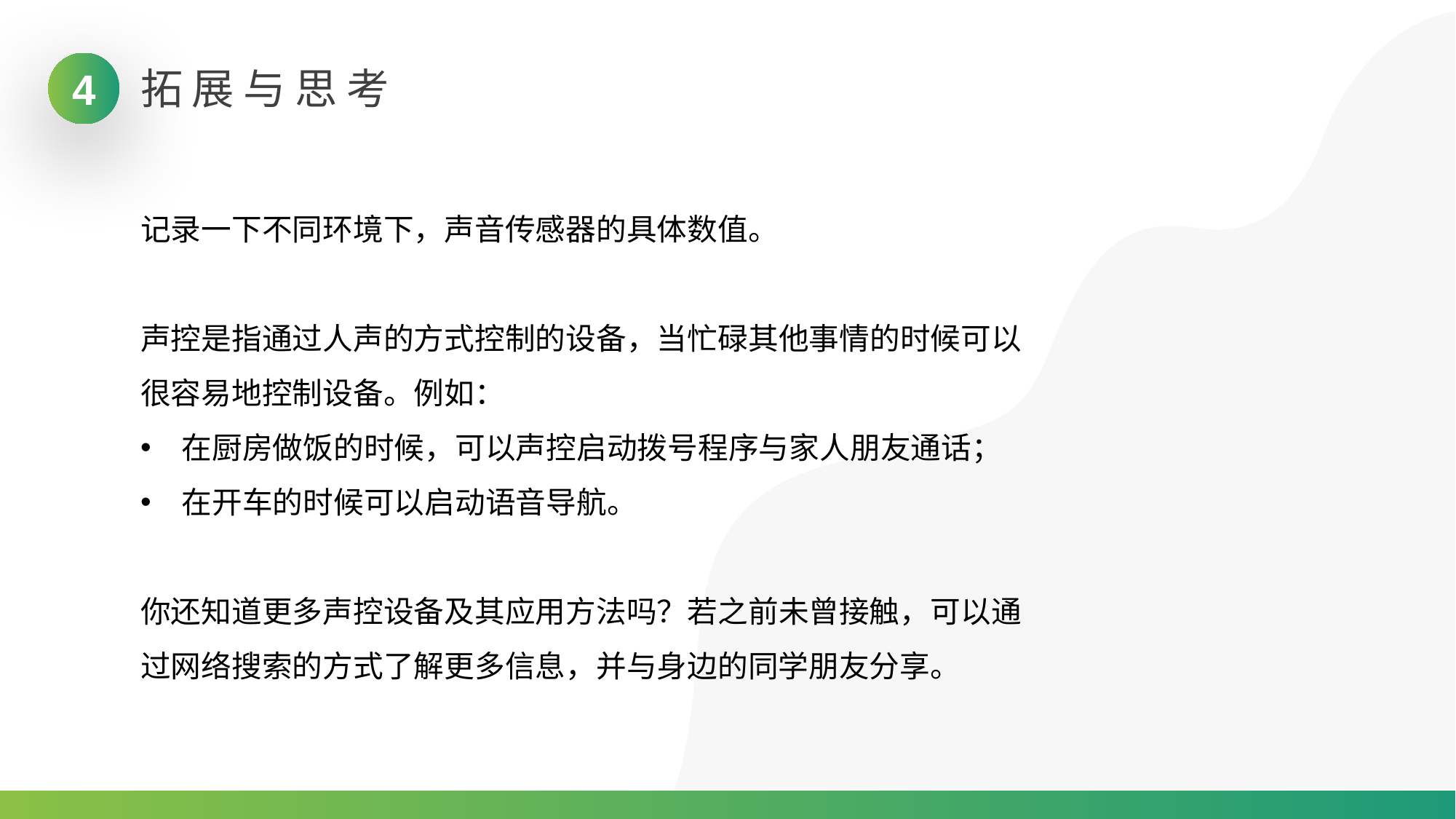

拓展与思考
4
记录一下不同环境下，声音传感器的具体数值。

声控是指通过人声的方式控制的设备，当忙碌其他事情的时候可以很容易地控制设备。例如：
在厨房做饭的时候，可以声控启动拨号程序与家人朋友通话；
在开车的时候可以启动语音导航。

你还知道更多声控设备及其应用方法吗？若之前未曾接触，可以通过网络搜索的方式了解更多信息，并与身边的同学朋友分享。